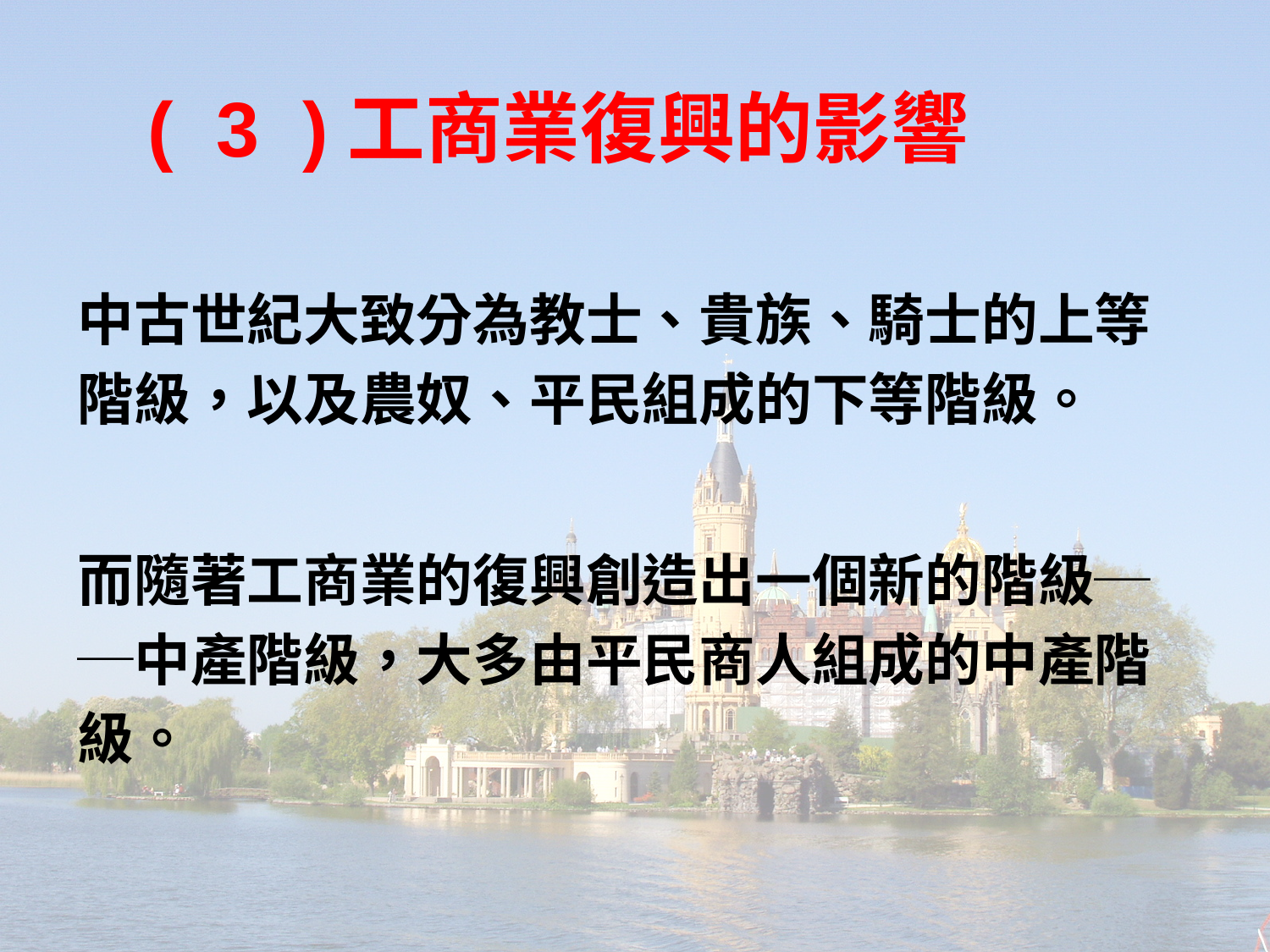

# (  3  )工商業復興的影響
中古世紀大致分為教士、貴族、騎士的上等階級，以及農奴、平民組成的下等階級。

而隨著工商業的復興創造出一個新的階級──中產階級，大多由平民商人組成的中產階級。